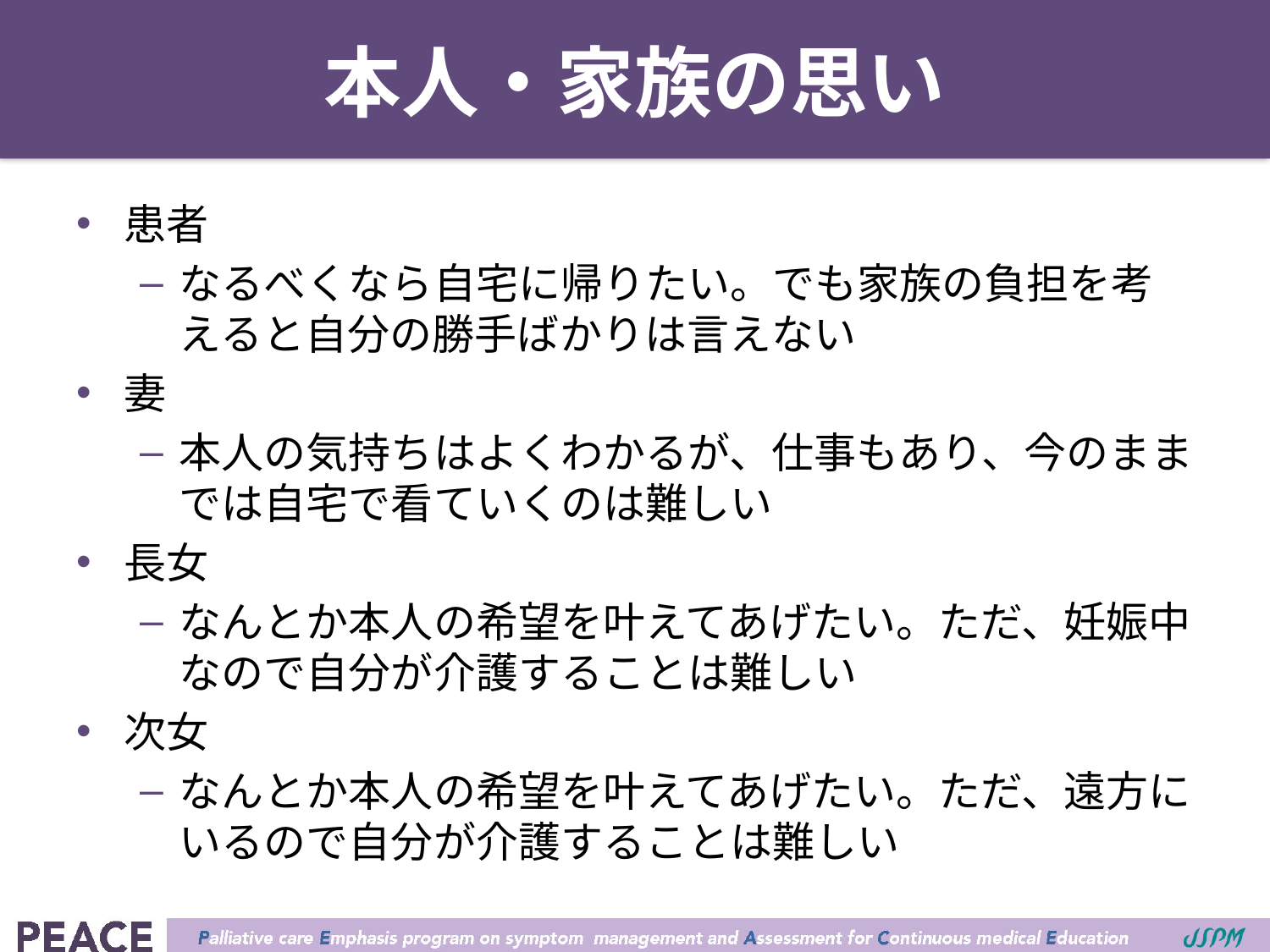

# 本人・家族の思い
患者
なるべくなら自宅に帰りたい。でも家族の負担を考えると自分の勝手ばかりは言えない
妻
本人の気持ちはよくわかるが、仕事もあり、今のままでは自宅で看ていくのは難しい
長女
なんとか本人の希望を叶えてあげたい。ただ、妊娠中なので自分が介護することは難しい
次女
なんとか本人の希望を叶えてあげたい。ただ、遠方にいるので自分が介護することは難しい